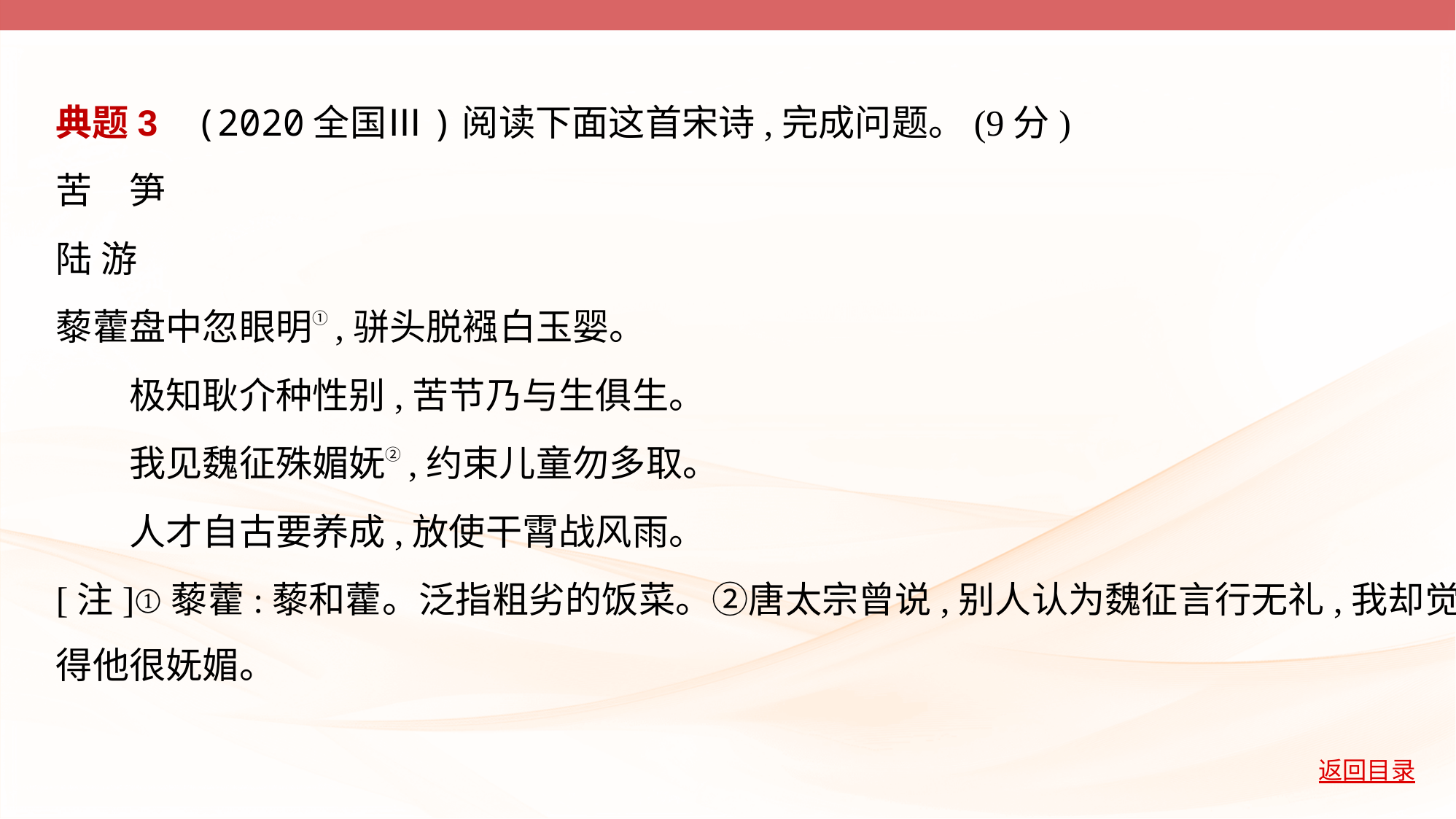

典题3    (2020全国Ⅲ)阅读下面这首宋诗,完成问题。(9分)
苦　笋
陆 游
藜藿盘中忽眼明①,骈头脱襁白玉婴。
　　极知耿介种性别,苦节乃与生俱生。
　　我见魏征殊媚妩②,约束儿童勿多取。
　　人才自古要养成,放使干霄战风雨。
[注]①藜藿:藜和藿。泛指粗劣的饭菜。②唐太宗曾说,别人认为魏征言行无礼,我却觉
得他很妩媚。